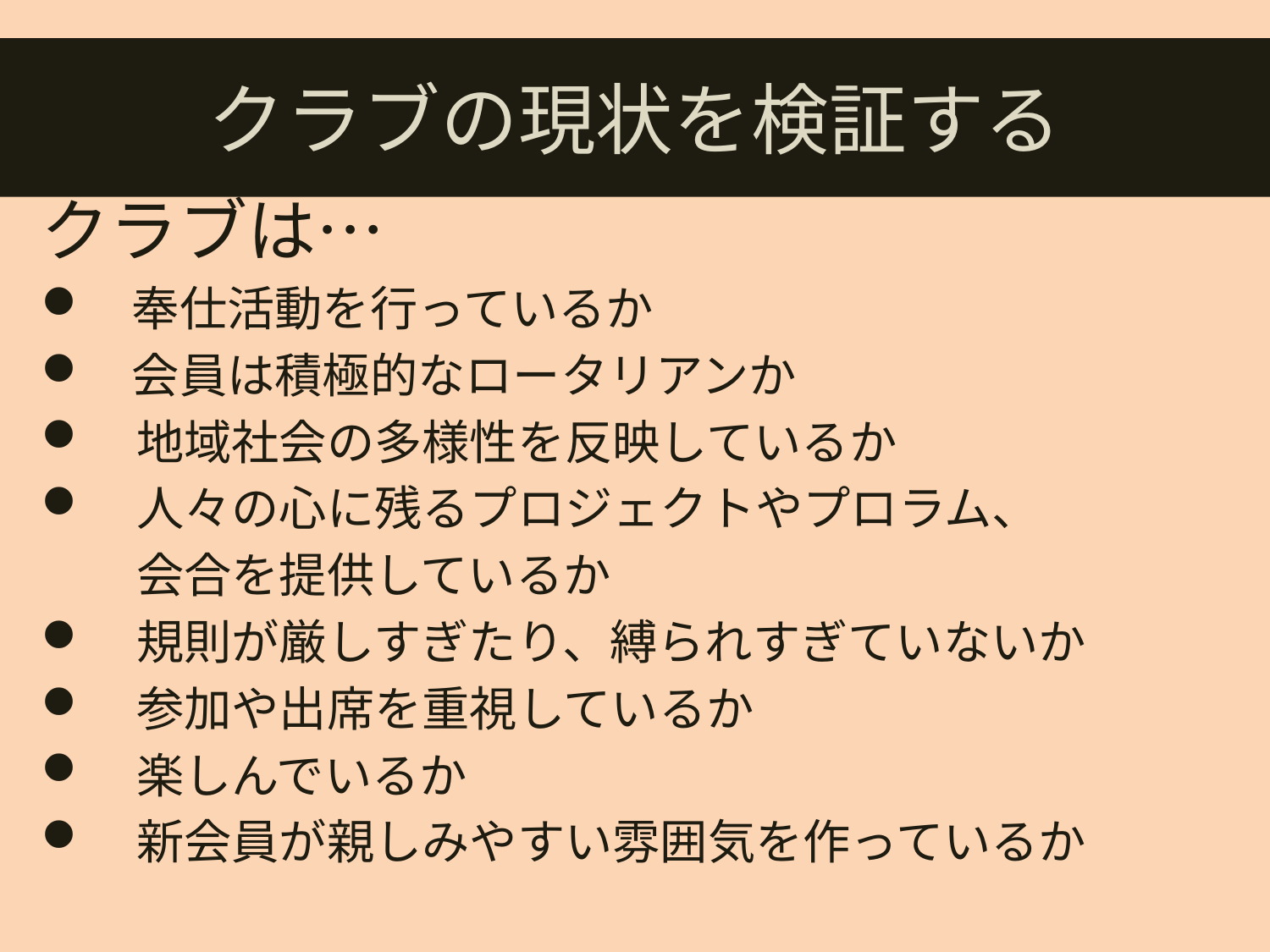

# クラブの現状を検証する
クラブは…
   奉仕活動を行っているか
   会員は積極的なロータリアンか
　地域社会の多様性を反映しているか
　人々の心に残るプロジェクトやプロラム、
　　会合を提供しているか
　規則が厳しすぎたり、縛られすぎていないか
　参加や出席を重視しているか
　楽しんでいるか
　新会員が親しみやすい雰囲気を作っているか